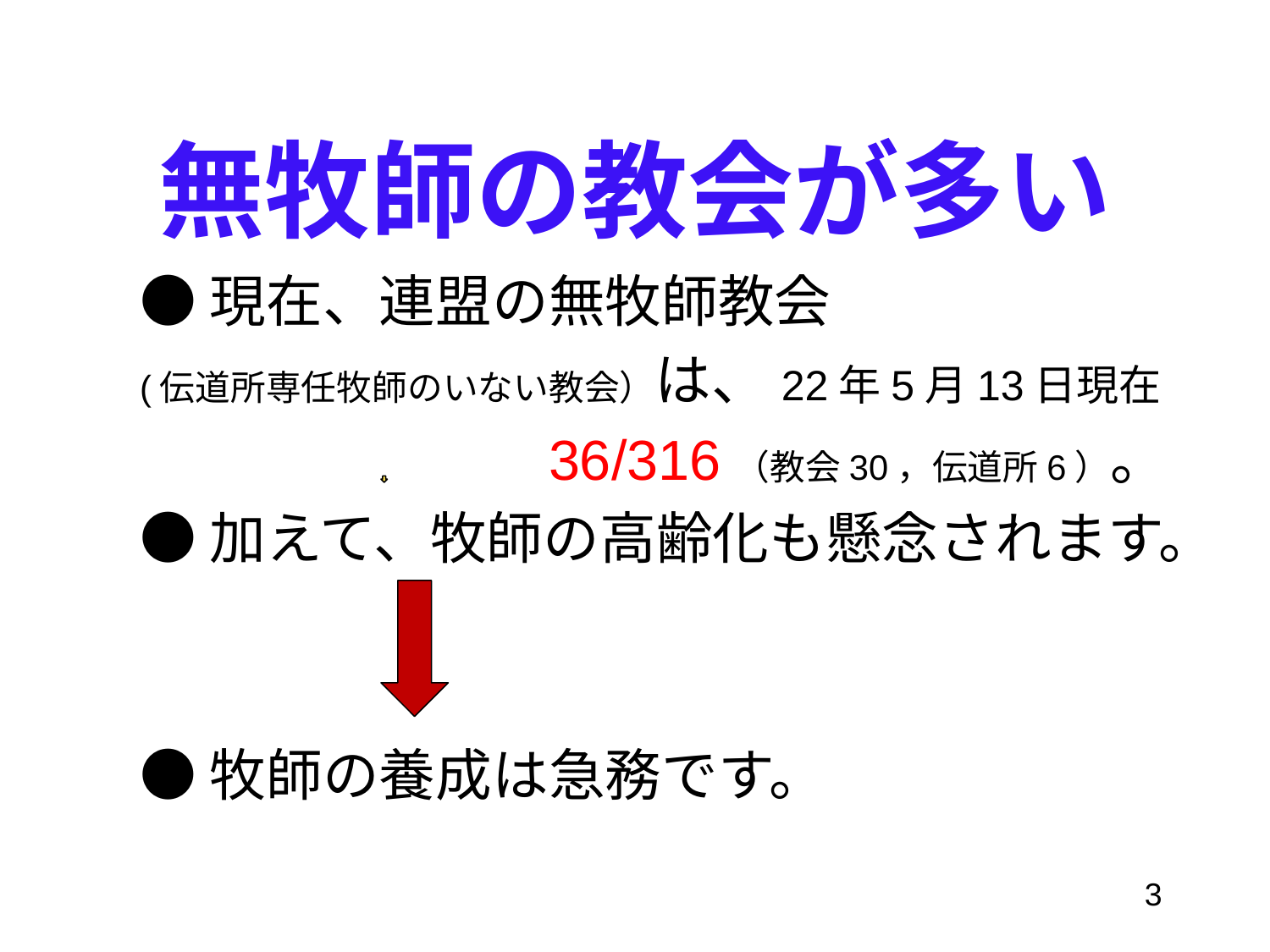

# 無牧師の教会が多い
●現在、連盟の無牧師教会
(伝道所専任牧師のいない教会）は、22年5月13日現在
　　　　　　　36/316（教会30，伝道所6）。
●加えて、牧師の高齢化も懸念されます。

●牧師の養成は急務です。

3